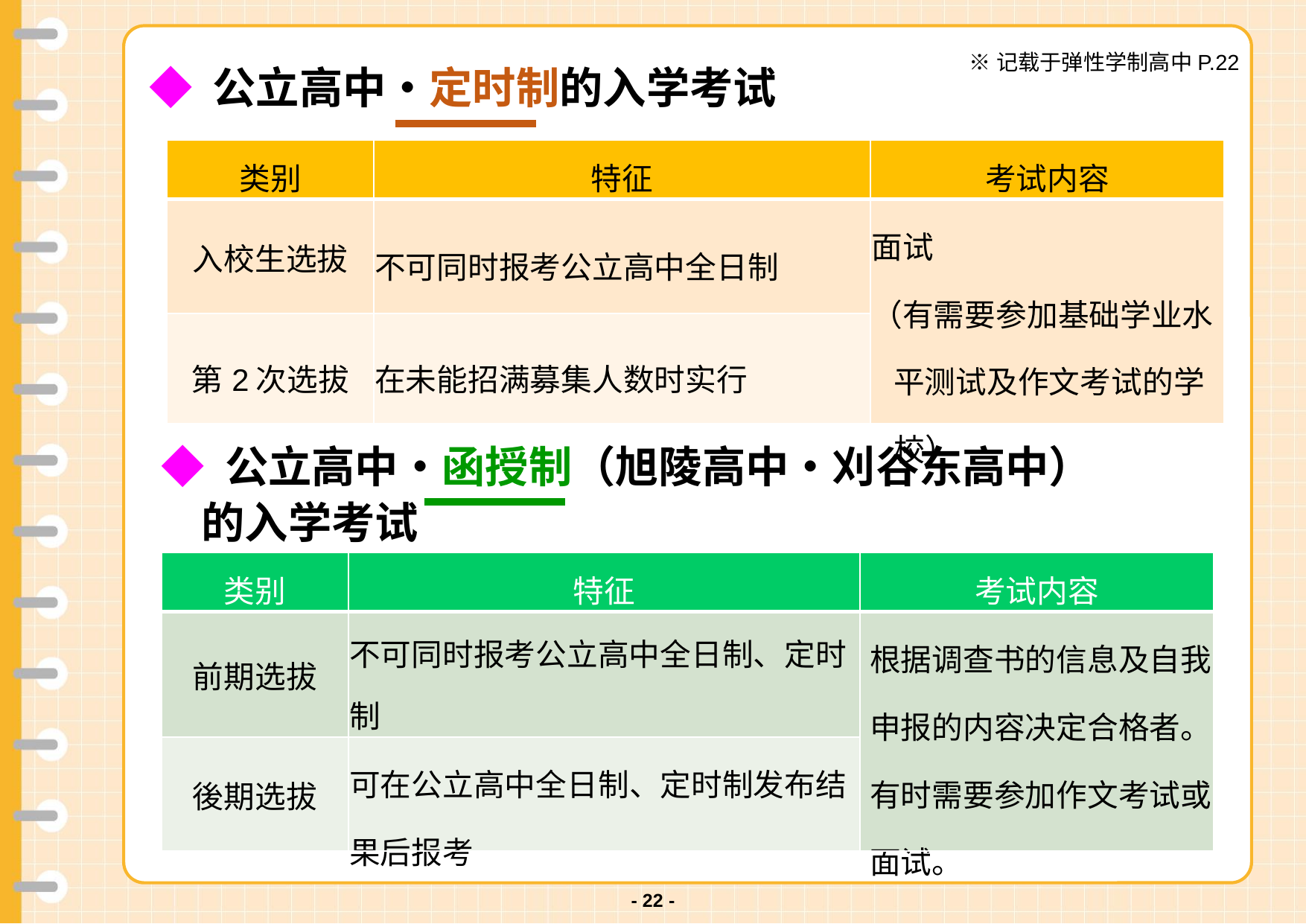

v
※记载于弹性学制高中P.22
◆ 公立高中・定时制的入学考试
| 类别 | 特征 | 考试内容 |
| --- | --- | --- |
| 入校生选拔 | 不可同时报考公立高中全日制 | 面试 （有需要参加基础学业水平测试及作文考试的学校） |
| 第2次选拔 | 在未能招满募集人数时实行 |  |
◆ 公立高中・函授制（旭陵高中・刈谷东高中）
   的入学考试
| 类别 | 特征 | 考试内容 |
| --- | --- | --- |
| 前期选拔 | 不可同时报考公立高中全日制、定时制 | 根据调查书的信息及自我申报的内容决定合格者。有时需要参加作文考试或面试。 |
| 後期选拔 | 可在公立高中全日制、定时制发布结果后报考 |  |
- 22 -